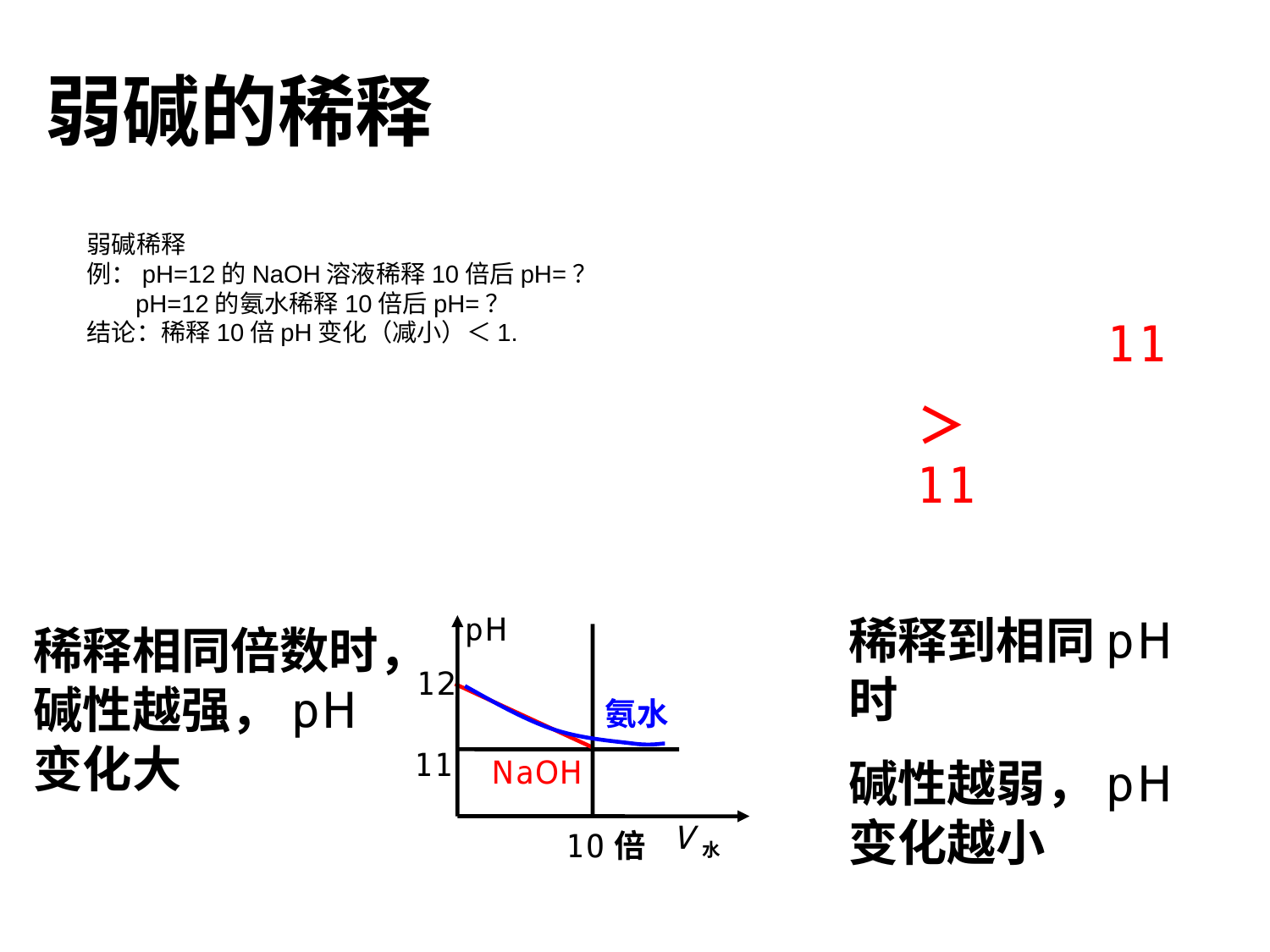

弱碱的稀释
弱碱稀释
例：pH=12的NaOH溶液稀释10倍后pH=？
       pH=12的氨水稀释10倍后pH=？
结论：稀释10倍pH变化（减小）＜1.

11
＞11
pH

12
11
V水

稀释到相同pH时
碱性越弱，pH变化越小
稀释相同倍数时，碱性越强，pH变化大

氨水
NaOH

10倍